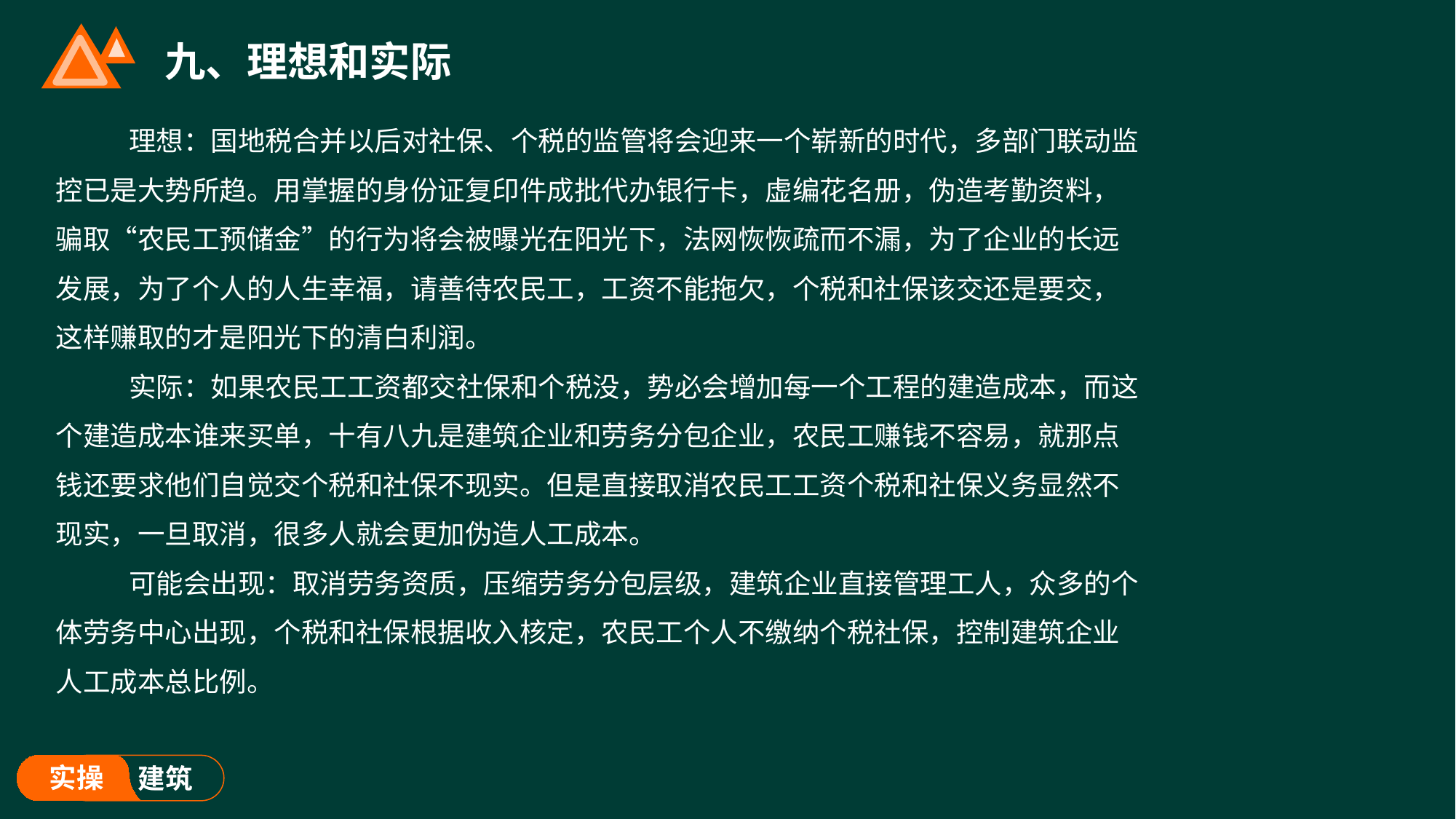

# 九、理想和实际
理想：国地税合并以后对社保、个税的监管将会迎来一个崭新的时代，多部门联动监控已是大势所趋。用掌握的身份证复印件成批代办银行卡，虚编花名册，伪造考勤资料，骗取“农民工预储金”的行为将会被曝光在阳光下，法网恢恢疏而不漏，为了企业的长远发展，为了个人的人生幸福，请善待农民工，工资不能拖欠，个税和社保该交还是要交，这样赚取的才是阳光下的清白利润。
实际：如果农民工工资都交社保和个税没，势必会增加每一个工程的建造成本，而这个建造成本谁来买单，十有八九是建筑企业和劳务分包企业，农民工赚钱不容易，就那点钱还要求他们自觉交个税和社保不现实。但是直接取消农民工工资个税和社保义务显然不现实，一旦取消，很多人就会更加伪造人工成本。
可能会出现：取消劳务资质，压缩劳务分包层级，建筑企业直接管理工人，众多的个体劳务中心出现，个税和社保根据收入核定，农民工个人不缴纳个税社保，控制建筑企业人工成本总比例。